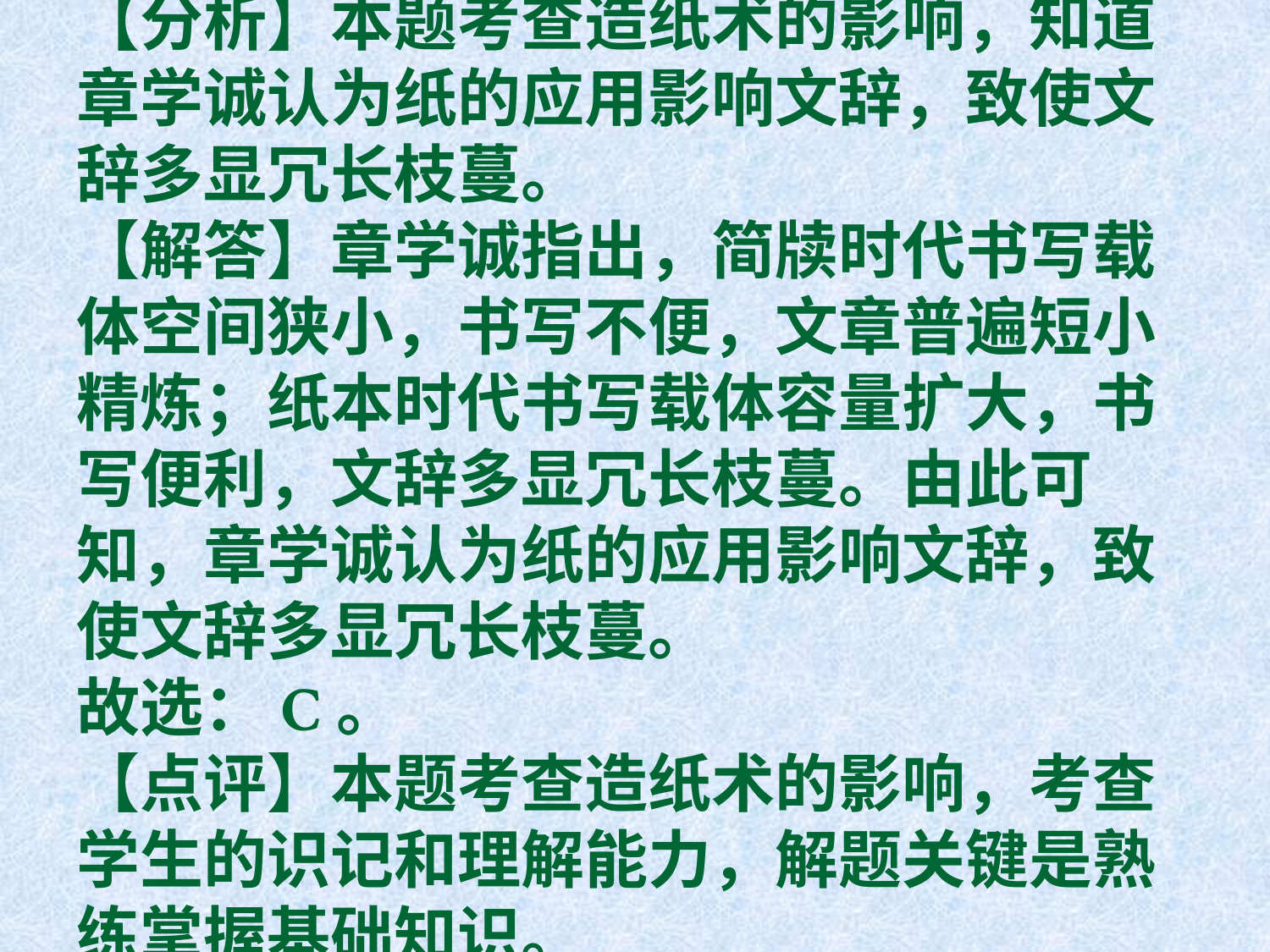

# 【分析】本题考查造纸术的影响，知道章学诚认为纸的应用影响文辞，致使文辞多显冗长枝蔓。 【解答】章学诚指出，简牍时代书写载体空间狭小，书写不便，文章普遍短小精炼；纸本时代书写载体容量扩大，书写便利，文辞多显冗长枝蔓。由此可知，章学诚认为纸的应用影响文辞，致使文辞多显冗长枝蔓。 故选：C。 【点评】本题考查造纸术的影响，考查学生的识记和理解能力，解题关键是熟练掌握基础知识。